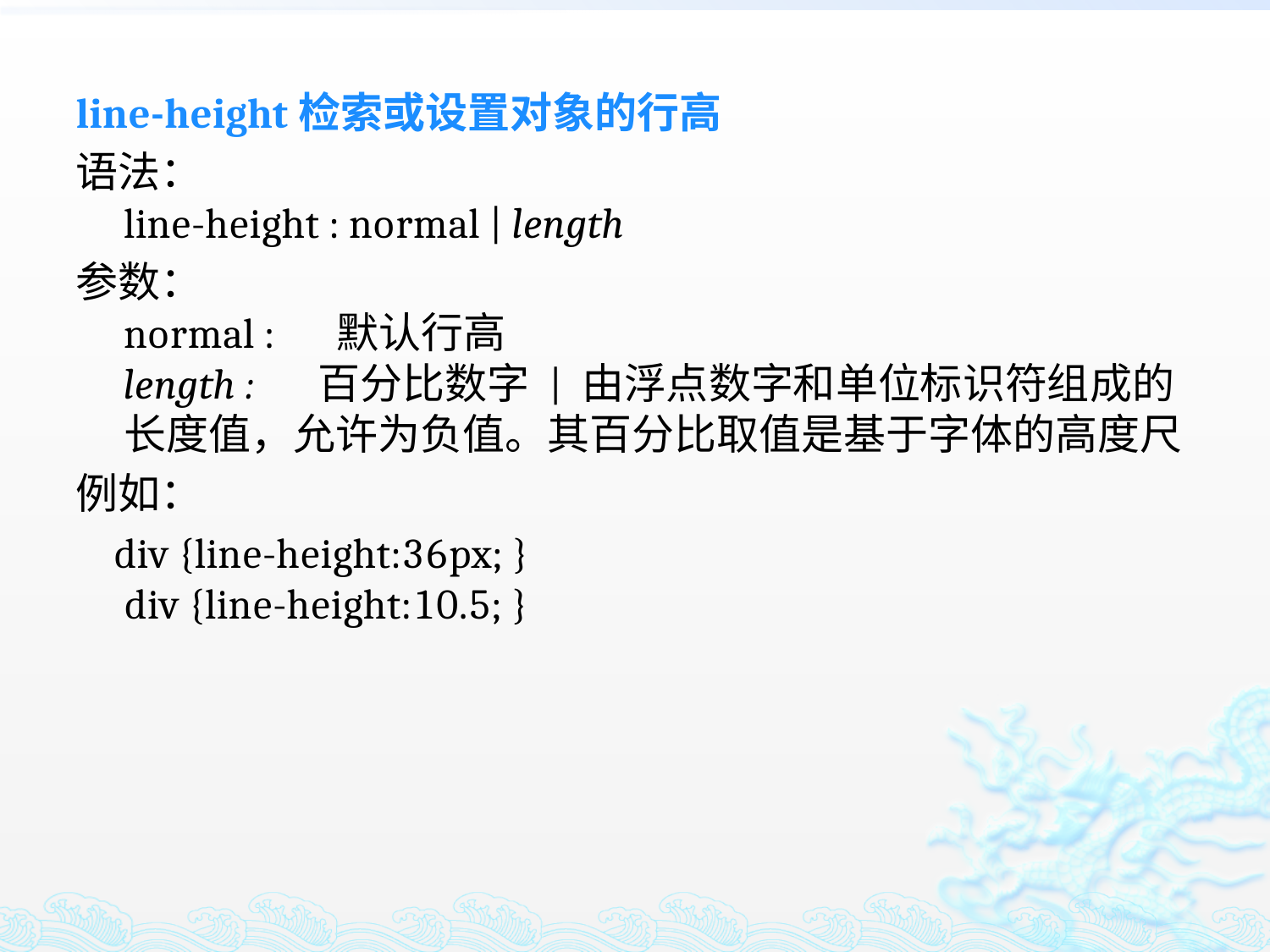

line-height检索或设置对象的行高
语法：
line-height : normal | length
参数：
normal : 　默认行高
length : 　百分比数字 | 由浮点数字和单位标识符组成的长度值，允许为负值。其百分比取值是基于字体的高度尺
例如：
    div {line-height:36px; }
div {line-height:10.5; }